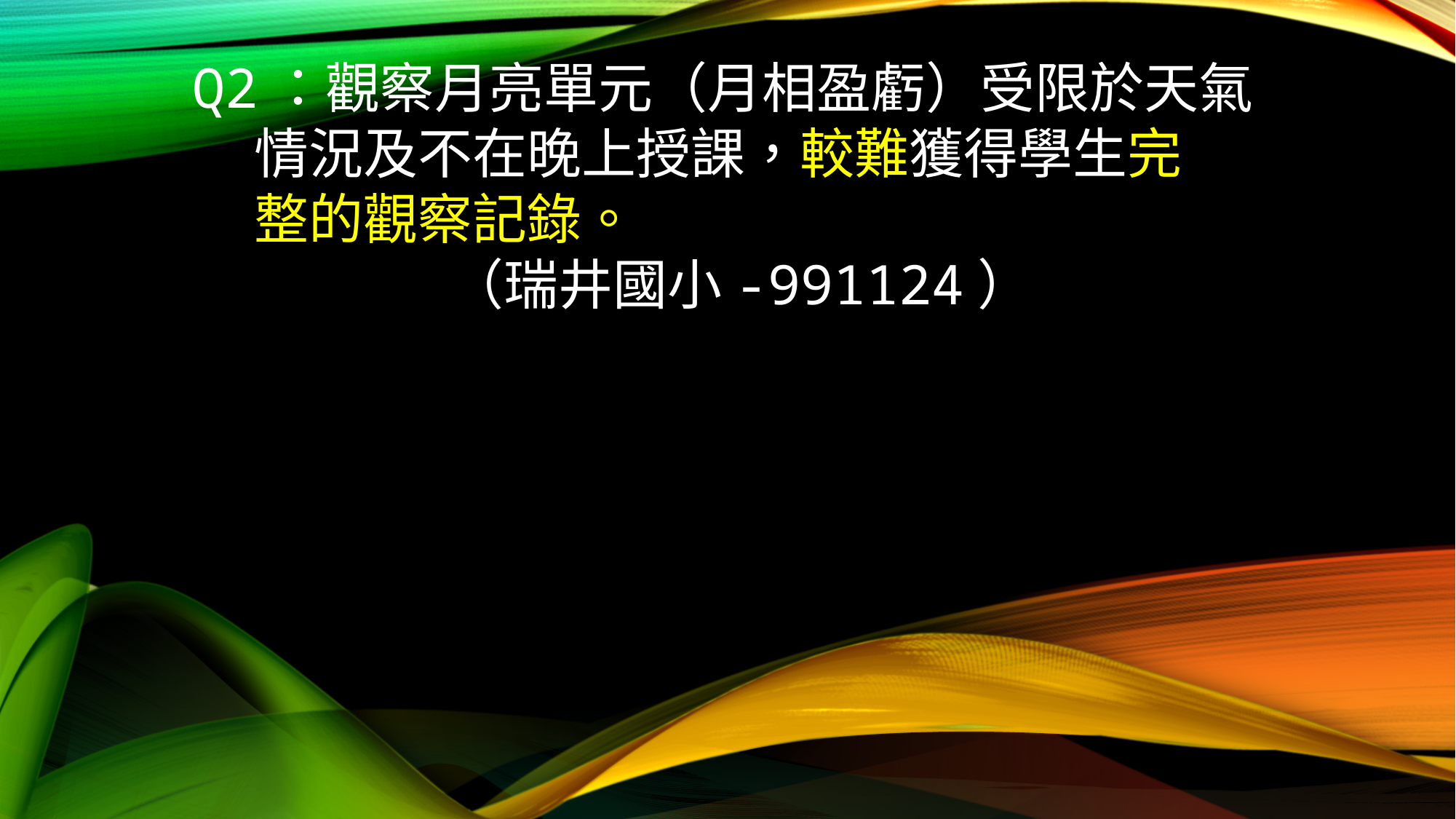

Q2：觀察月亮單元（月相盈虧）受限於天氣
    情況及不在晚上授課，較難獲得學生完
    整的觀察記錄。
                    （瑞井國小-991124）
#